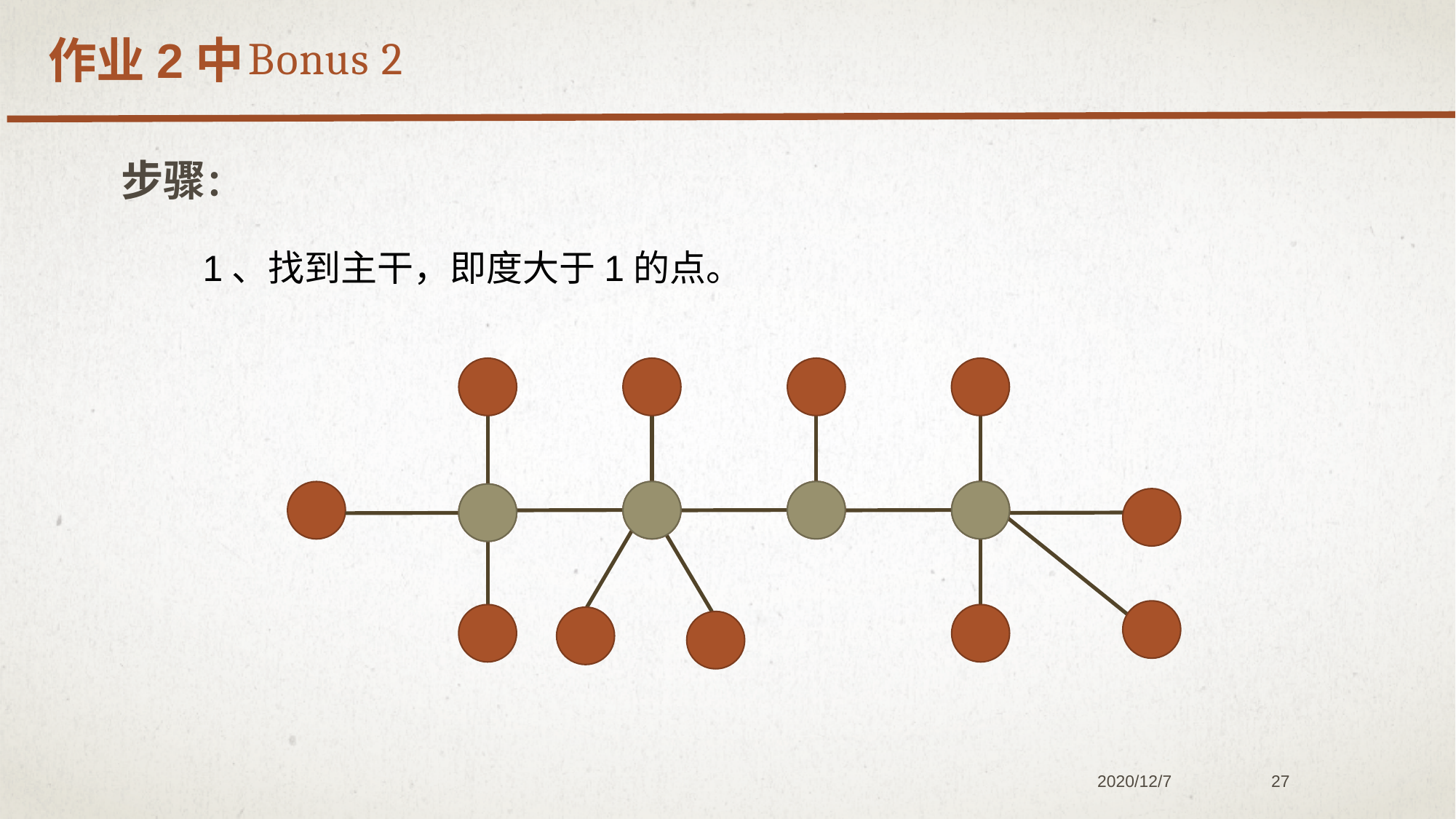

作业2中
Bonus 2
步骤：
1、找到主干，即度大于1的点。

2020/12/7
27